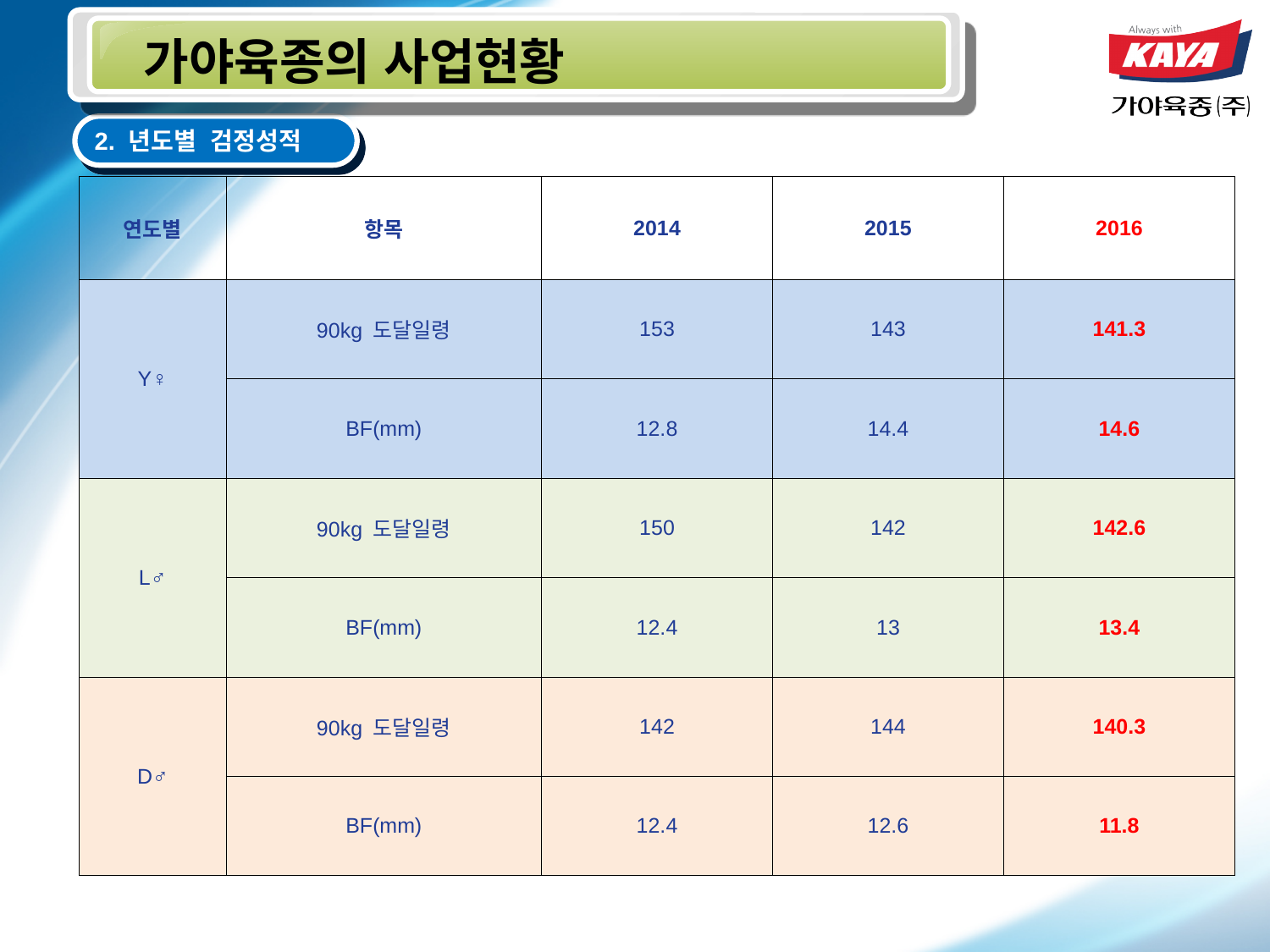

가야육종의 사업현황
2. 년도별  검정성적
| 연도별 | 항목 | 2014 | 2015 | 2016 |
| --- | --- | --- | --- | --- |
| Y♀ | 90kg 도달일령 | 153 | 143 | 141.3 |
|  | BF(mm) | 12.8 | 14.4 | 14.6 |
| L♂ | 90kg 도달일령 | 150 | 142 | 142.6 |
|  | BF(mm) | 12.4 | 13 | 13.4 |
| D♂ | 90kg 도달일령 | 142 | 144 | 140.3 |
|  | BF(mm) | 12.4 | 12.6 | 11.8 |